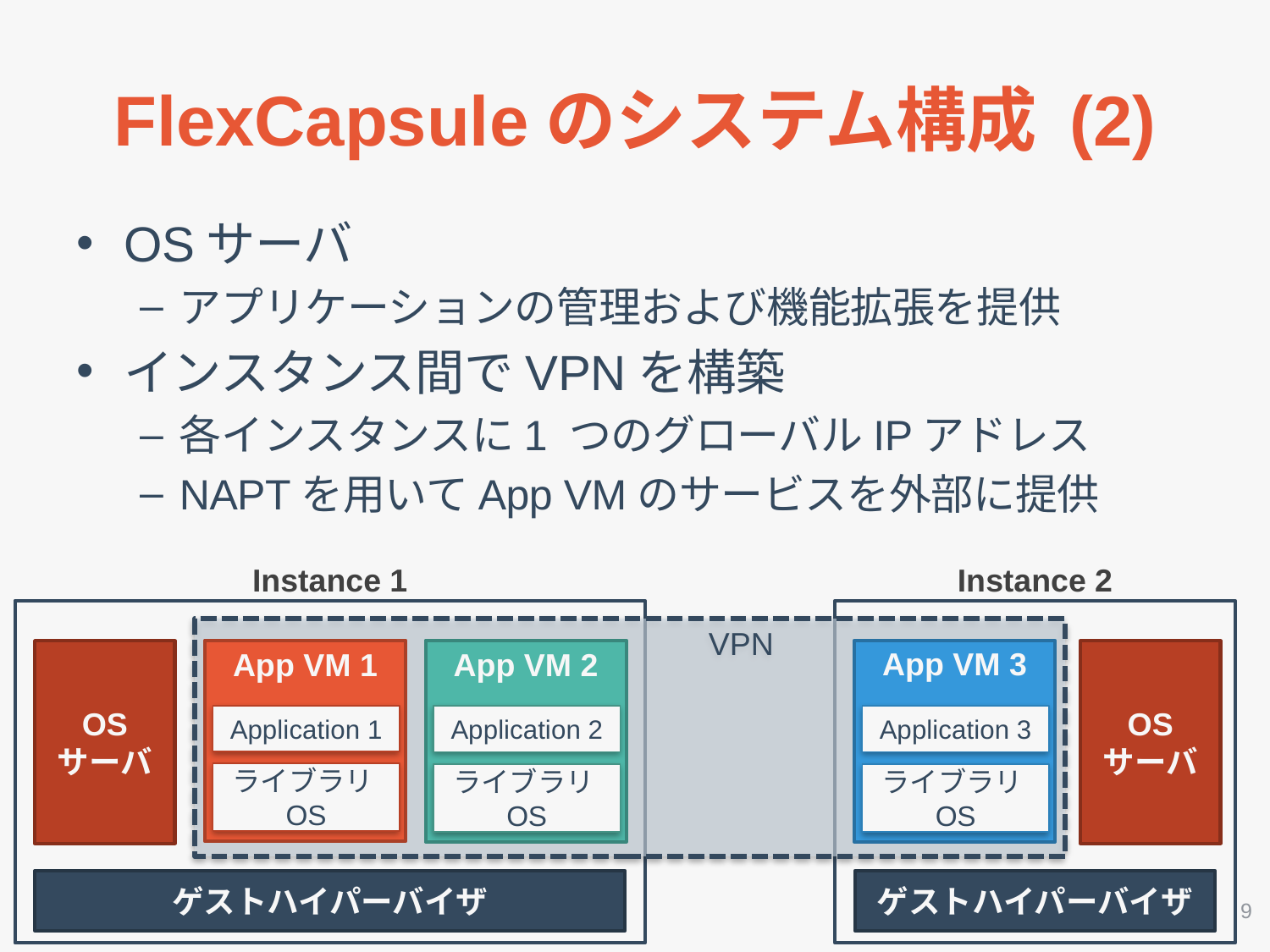

# FlexCapsuleのシステム構成 (2)
OSサーバ
アプリケーションの管理および機能拡張を提供
インスタンス間でVPNを構築
各インスタンスに1 つのグローバルIPアドレス
NAPTを用いてApp VMのサービスを外部に提供
Instance 1

Instance 2

                         VPN

App VM 1

App VM 2

App VM 3

OS
サーバ
OS
サーバ
Application 1
Application 2
Application 3
ライブラリOS
ライブラリOS
ライブラリOS
ゲストハイパーバイザ
ゲストハイパーバイザ
9